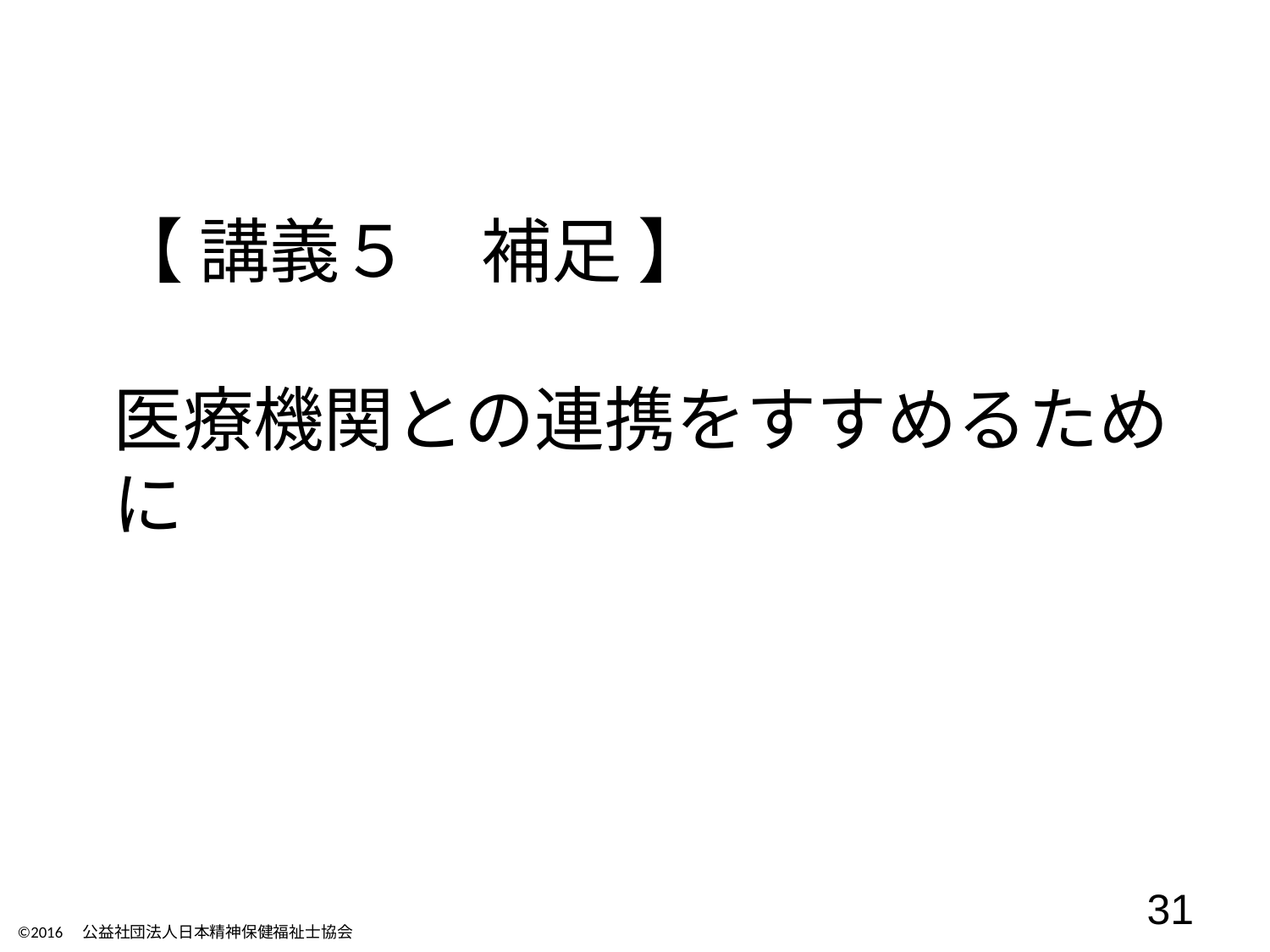

【 講義５　補足 】
医療機関との連携をすすめるために
31
©2016　公益社団法人日本精神保健福祉士協会